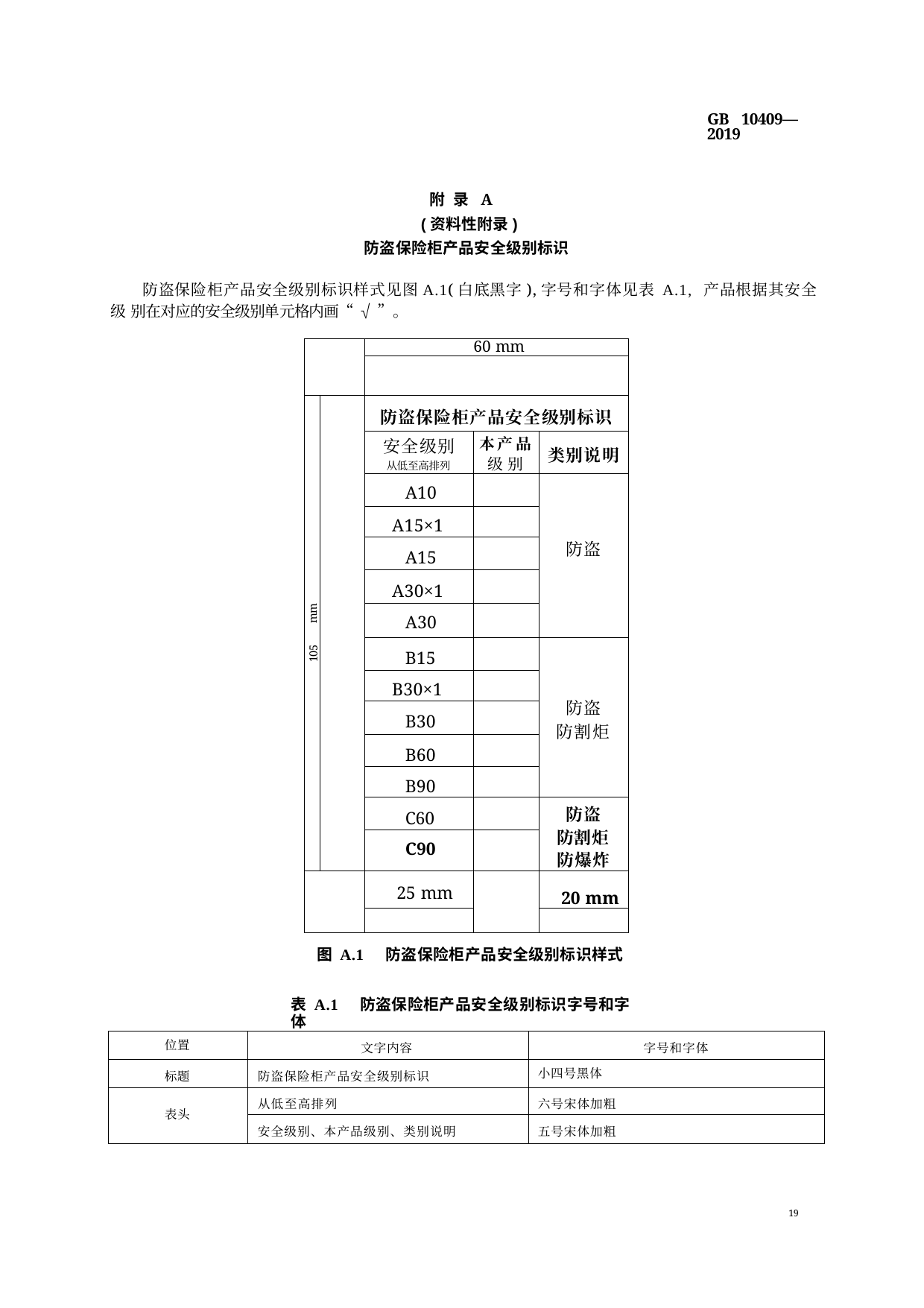

GB  10409—2019

附  录  A
(资料性附录)
防盗保险柜产品安全级别标识

防盗保险柜产品安全级别标识样式见图A.1(白底黑字),字号和字体见表 A.1, 产品根据其安全级 别在对应的安全级别单元格内画“ √ ”。
|  |  |  | 60 mm |  |
| --- | --- | --- | --- | --- |
|  |  |  |  |  |
|  |  | 防盗保险柜产品安全级别标识 |  |  |
|  |  | 安全级别 从低至高排列 | 本产品 级 别 | 类别说明 |
|  |  | A10 |  | 防盗 |
|  |  | A15×1 |  |  |
|  |  | A15 |  |  |
|  |  | A30×1 |  |  |
| mm |  | A30 |  |  |
| 105 |  | B15 |  | 防盗 防割炬 |
|  |  | B30×1 |  |  |
|  |  | B30 |  |  |
|  |  | B60 |  |  |
|  |  | B90 |  |  |
|  |  | C60 |  | 防盗 防割炬 防爆炸 |
|  |  | C90 |  |  |
|  |  | 25 mm |  | 20 mm |
|  |  |  |  |  |

图 A.1    防盗保险柜产品安全级别标识样式

表 A.1    防盗保险柜产品安全级别标识字号和字体
| 位置 | 文字内容 | 字号和字体 |
| --- | --- | --- |
| 标题 | 防盗保险柜产品安全级别标识 | 小四号黑体 |
| 表头 | 从低至高排列 | 六号宋体加粗 |
|  | 安全级别、本产品级别、类别说明 | 五号宋体加粗 |

19